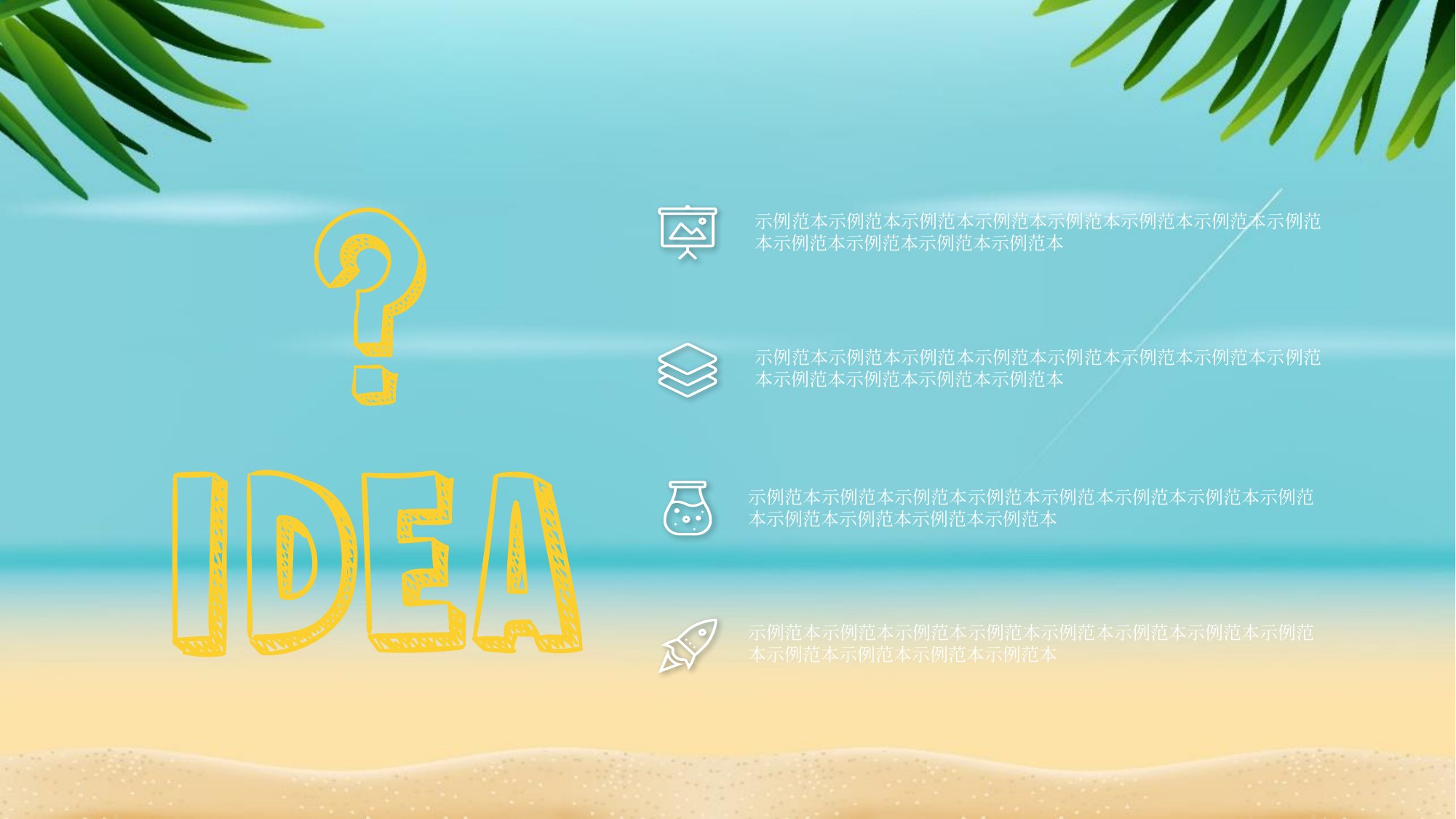

示例范本示例范本示例范本示例范本示例范本示例范本示例范本示例范本示例范本示例范本示例范本示例范本
示例范本示例范本示例范本示例范本示例范本示例范本示例范本示例范本示例范本示例范本示例范本示例范本

示例范本示例范本示例范本示例范本示例范本示例范本示例范本示例范本示例范本示例范本示例范本示例范本
示例范本示例范本示例范本示例范本示例范本示例范本示例范本示例范本示例范本示例范本示例范本示例范本